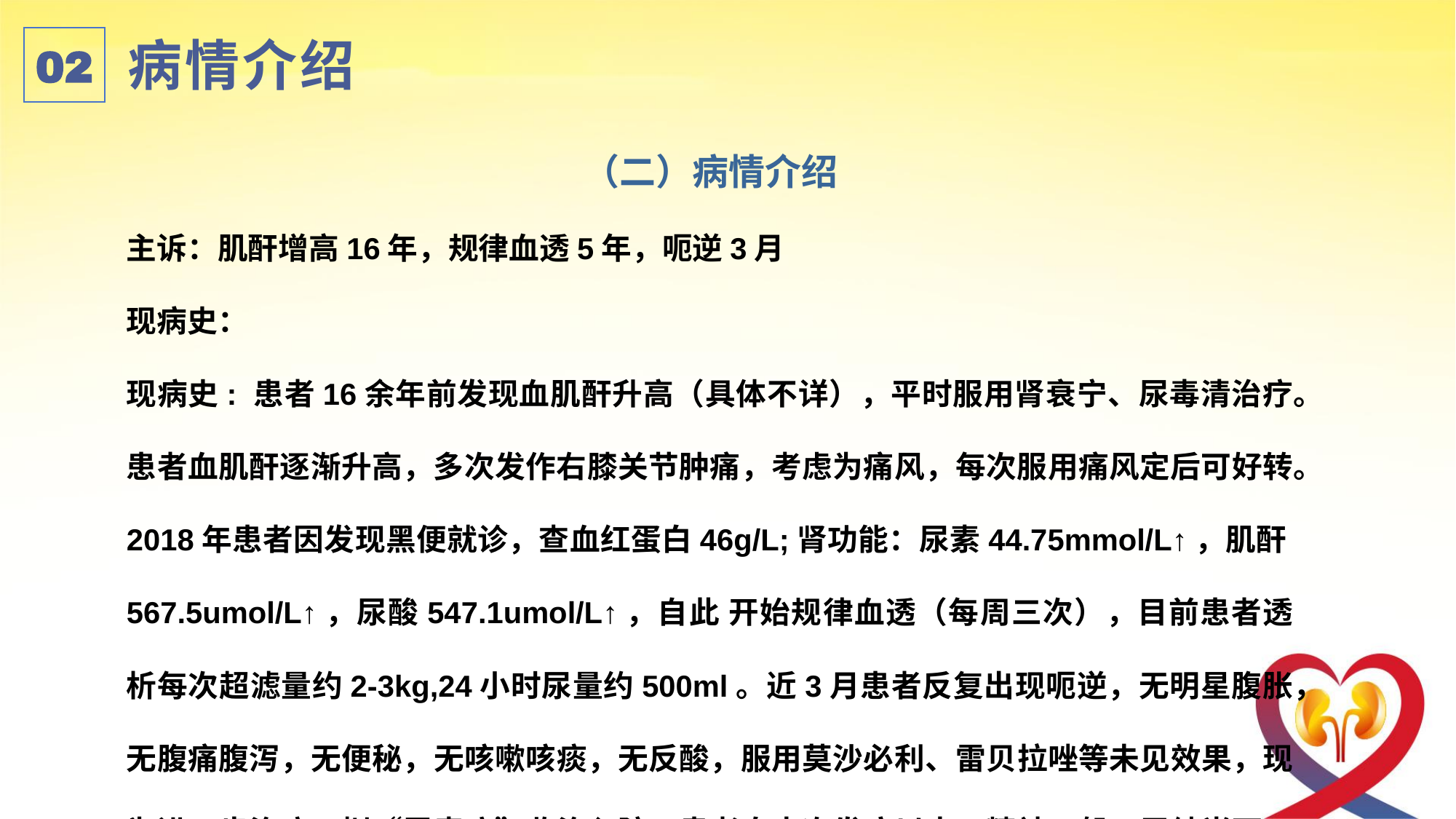

病情介绍
02
（二）病情介绍
主诉：肌酐增高16年，规律血透5年，呃逆3月
现病史：
现病史: 患者16余年前发现血肌酐升高（具体不详），平时服用肾衰宁、尿毒清治疗。患者血肌酐逐渐升高，多次发作右膝关节肿痛，考虑为痛风，每次服用痛风定后可好转。2018年患者因发现黑便就诊，查血红蛋白46g/L;肾功能：尿素44.75mmol/L↑，肌酐567.5umol/L↑，尿酸547.1umol/L↑，自此 开始规律血透（每周三次），目前患者透析每次超滤量约2-3kg,24小时尿量约500ml。近3月患者反复出现呃逆，无明星腹胀，无腹痛腹泻，无便秘，无咳嗽咳痰，无反酸，服用莫沙必利、雷贝拉唑等未见效果，现为进一步治疗，拟“尿毒症”收治入院。患者自本次发病以来，精神一般，胃纳尚可，睡眠一 般，便秘，小便如上，体力无明显下降，体重无明显下降。 患者自本次发病以来，精神可，胃纳可，睡眠可，大便如常，小便如常，体力无明显下降，体重 无明显下降。

既往史：
既往史: 平素健康状况一般；有无高血压病史患者有高血压病史16余年，最高血压200/100mmHg,目前服用络活喜1#bid、诺欣妥1粒bid治疗，血压控制情况不佳，平素血压140-160/80-100mmHg。有糖尿病病史15年，目前应用混合优泌林（早11u)治疗，血糖未监测。1992年因“胆结石”行当囊切除术，术后恢复良好。否认慢性支气管炎病史。有无胆结石病史否认胆囊炎病史。否认传染病史。预防接种史按规定。否认新型冠状病毒疫苗接种史。否认手术外伤史。否认输血史。否认药物过敏史，否认食物过敏史。